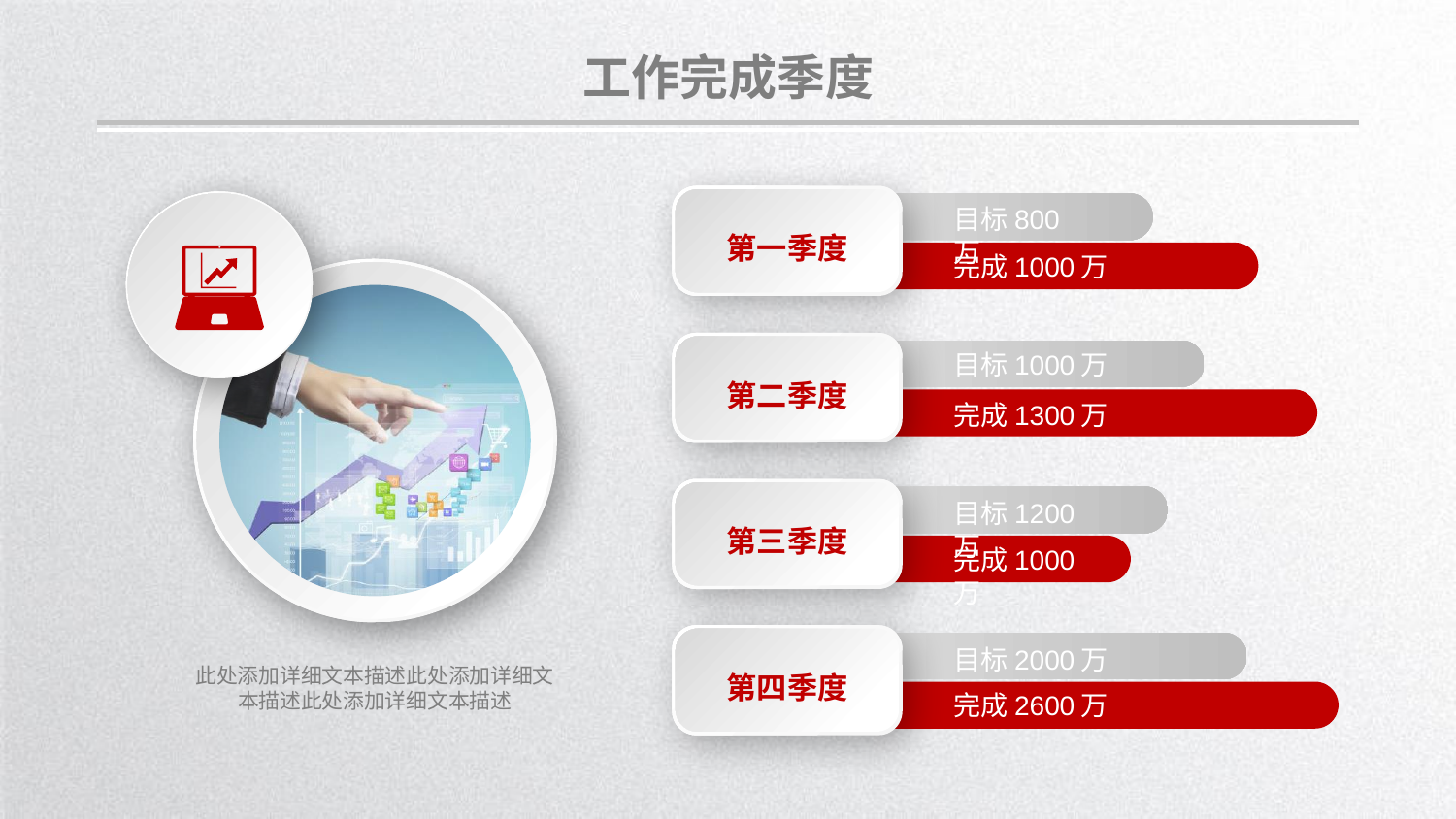

工作完成季度

第一季度

目标800万

完成1000万

第二季度

目标1000万

完成1300万

第三季度

目标1200万

完成1000万

第四季度

目标2000万
此处添加详细文本描述此处添加详细文本描述此处添加详细文本描述

完成2600万